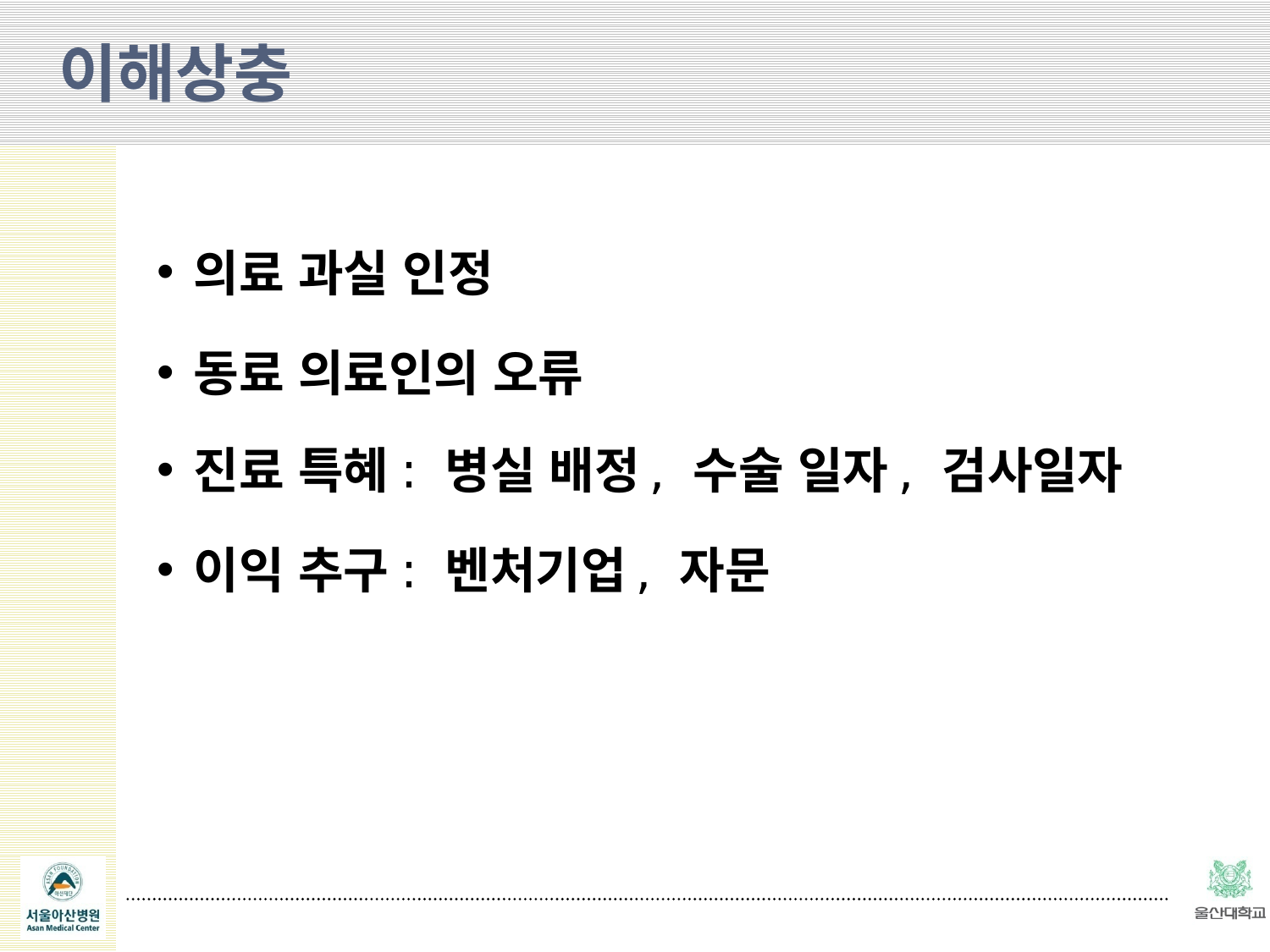

이해상충
의료 과실 인정
동료 의료인의 오류
진료 특혜: 병실 배정, 수술 일자, 검사일자
이익 추구: 벤처기업, 자문